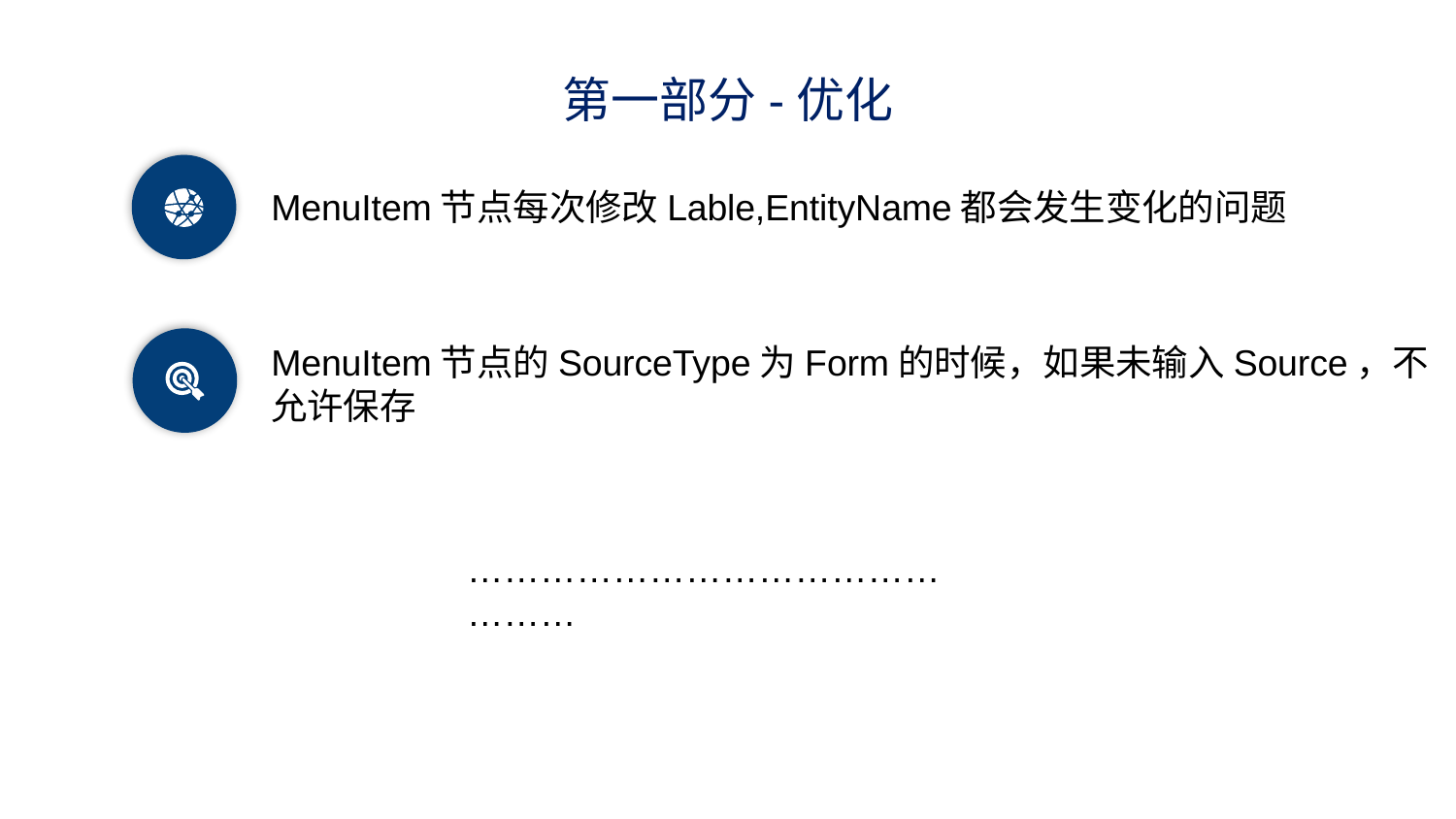

第一部分-优化

MenuItem节点每次修改Lable,EntityName都会发生变化的问题

MenuItem节点的SourceType为Form的时候，如果未输入Source，不允许保存
…………………………………………